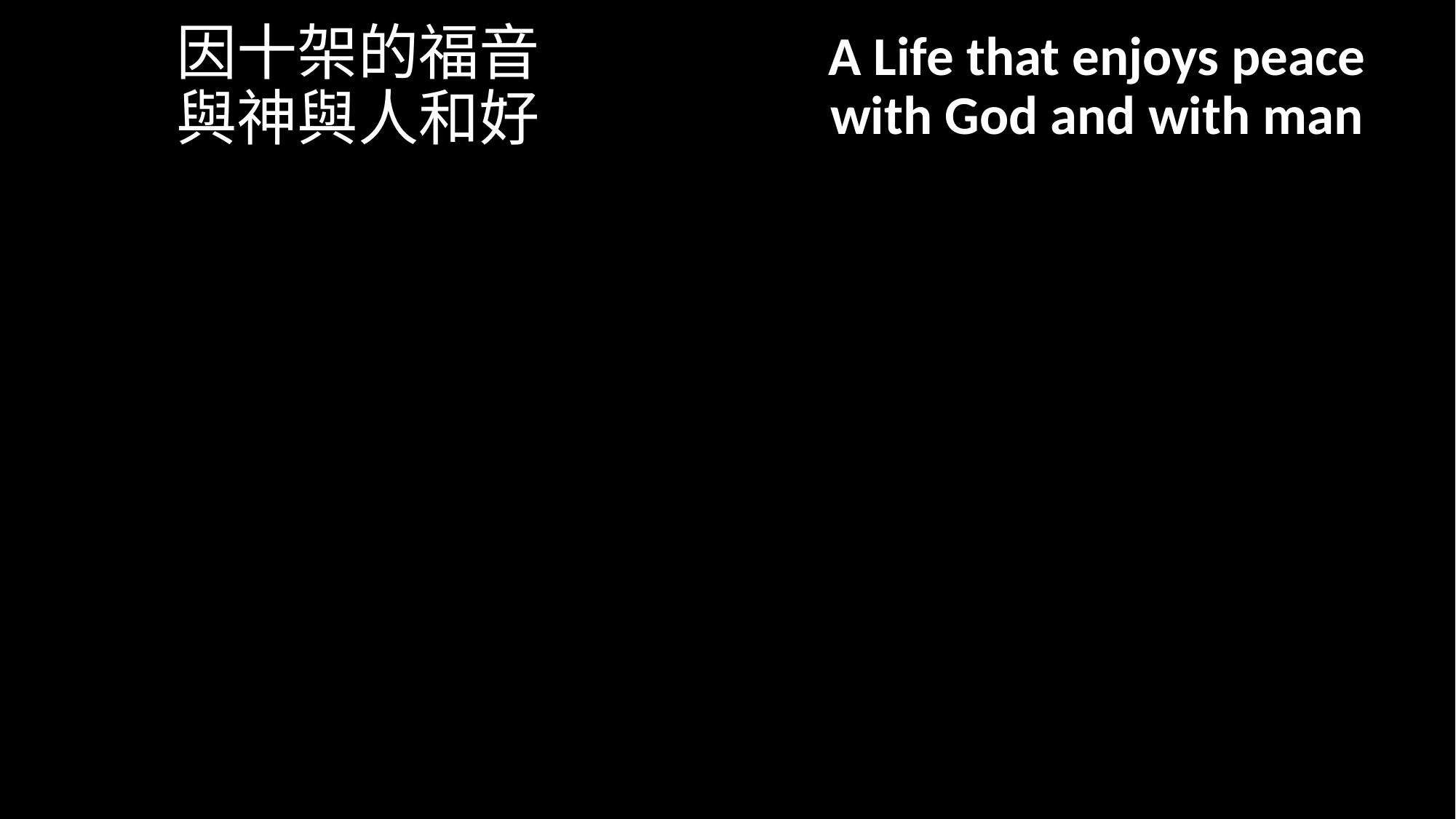

# 因十架的福音 與神與人和好
A Life that enjoys peace with God and with man